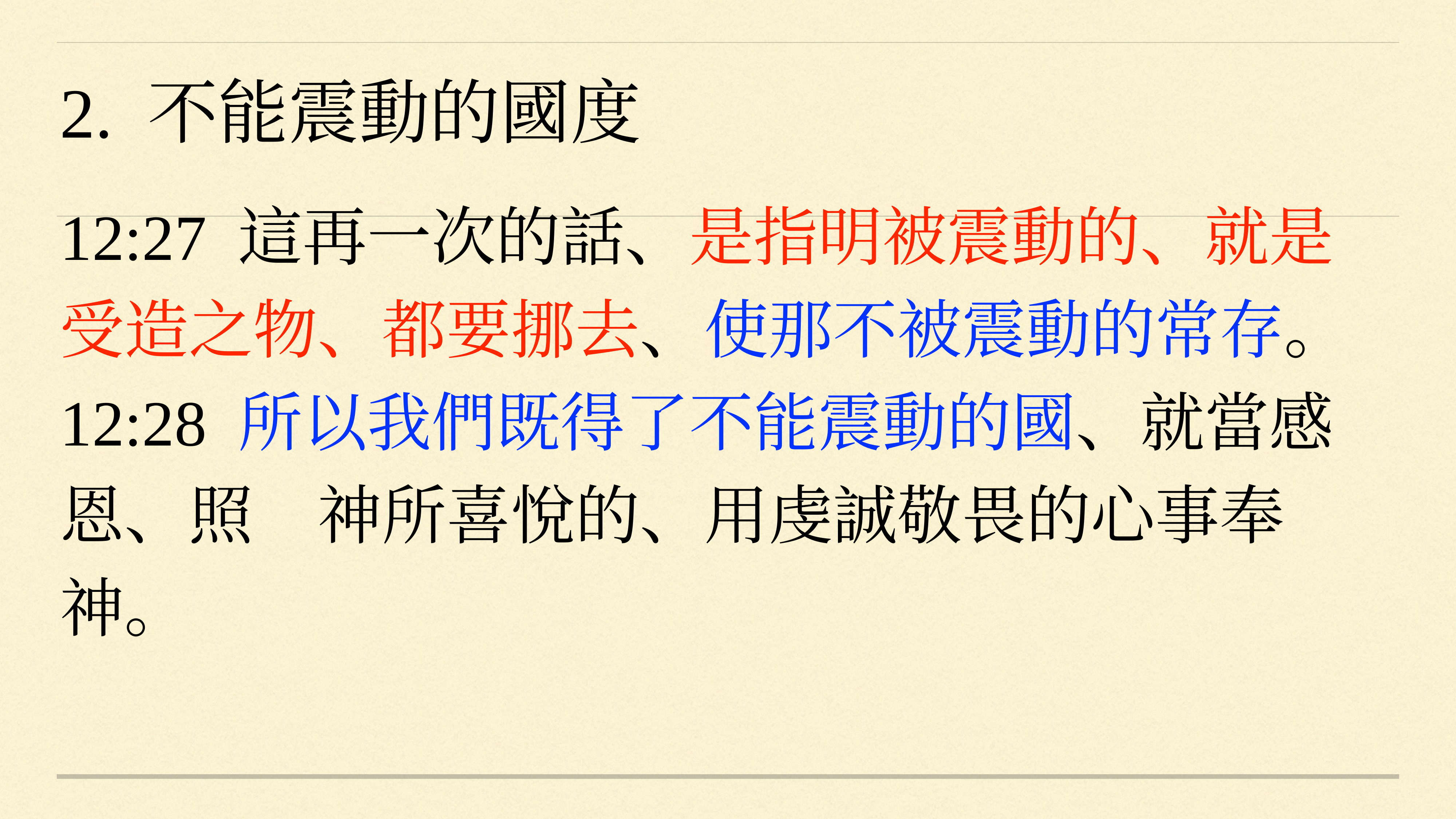

2. 不能震動的國度

12:27 這再一次的話、是指明被震動的、就是受造之物、都要挪去、使那不被震動的常存。
12:28 所以我們既得了不能震動的國、就當感恩、照　神所喜悅的、用虔誠敬畏的心事奉　神。
#